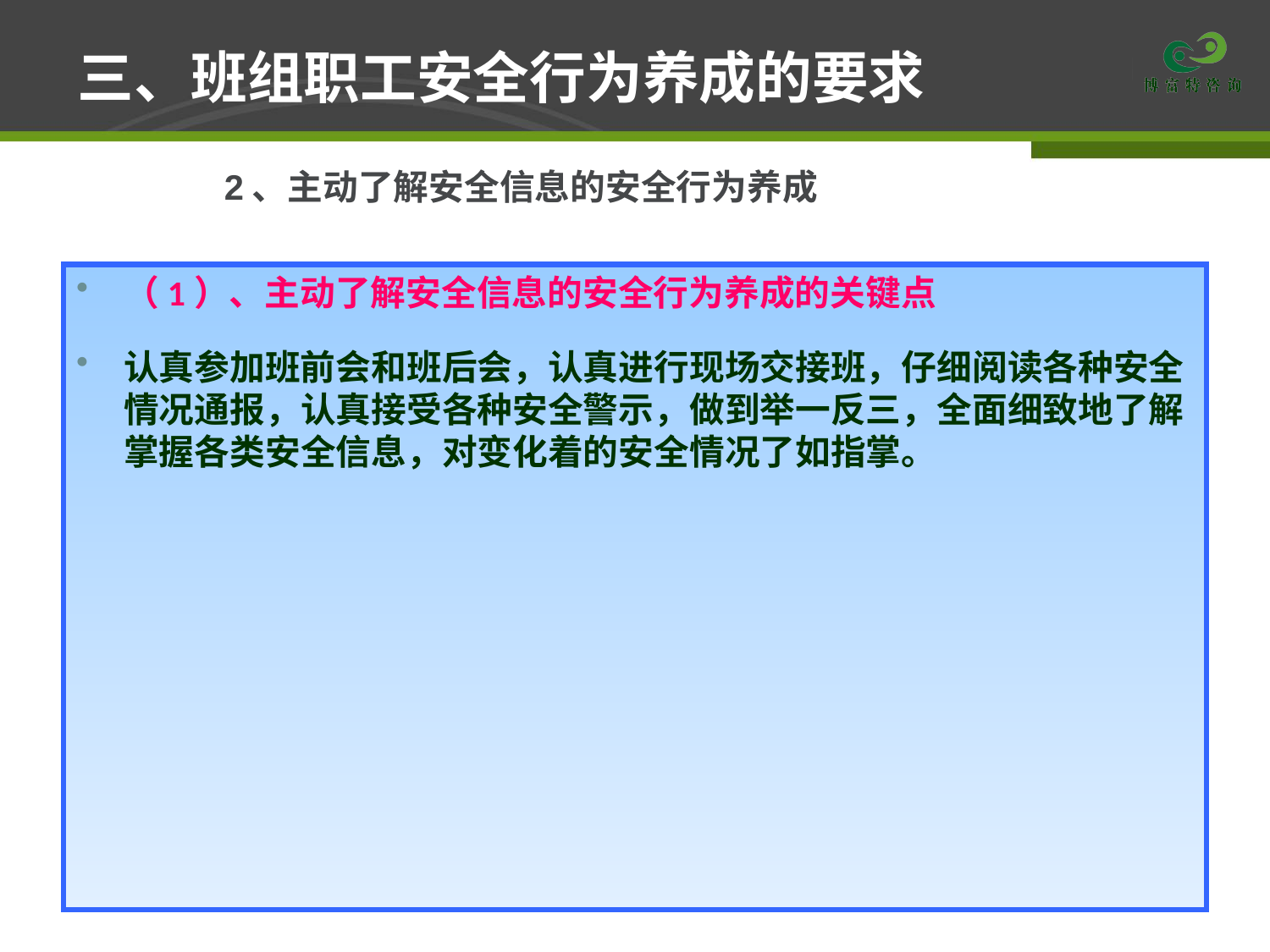

# 三、班组职工安全行为养成的要求
2、主动了解安全信息的安全行为养成
（1）、主动了解安全信息的安全行为养成的关键点
认真参加班前会和班后会，认真进行现场交接班，仔细阅读各种安全情况通报，认真接受各种安全警示，做到举一反三，全面细致地了解掌握各类安全信息，对变化着的安全情况了如指掌。
48